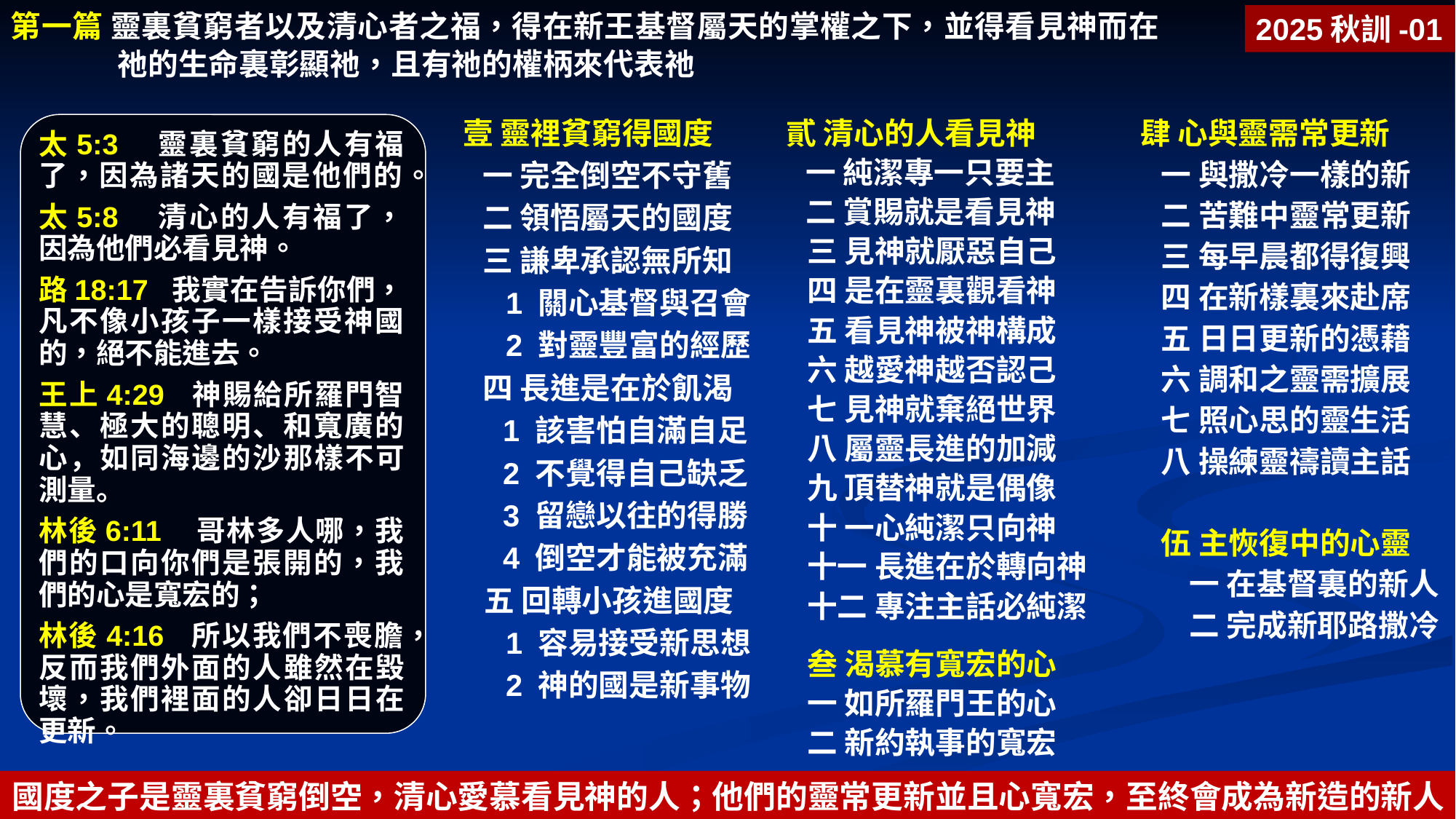

第一篇 靈裏貧窮者以及清心者之福，得在新王基督屬天的掌權之下，並得看見神而在祂的生命裏彰顯祂，且有祂的權柄來代表祂

2025秋訓-01
壹 靈裡貧窮得國度
一 完全倒空不守舊
二 領悟屬天的國度
三 謙卑承認無所知
1 關心基督與召會
2 對靈豐富的經歷
四 長進是在於飢渴
1 該害怕自滿自足
2 不覺得自己缺乏
3 留戀以往的得勝
4 倒空才能被充滿
五 回轉小孩進國度
1 容易接受新思想
2 神的國是新事物
肆 心與靈需常更新
一 與撒冷一樣的新
二 苦難中靈常更新
三 每早晨都得復興
四 在新樣裏來赴席
五 日日更新的憑藉
六 調和之靈需擴展
七 照心思的靈生活
八 操練靈禱讀主話

伍 主恢復中的心靈
   一 在基督裏的新人
   二 完成新耶路撒冷
貳 清心的人看見神
一 純潔專一只要主
二 賞賜就是看見神
三 見神就厭惡自己
四 是在靈裏觀看神
五 看見神被神構成
六 越愛神越否認己
七 見神就棄絕世界
八 屬靈長進的加減
九 頂替神就是偶像
十 一心純潔只向神
十一 長進在於轉向神
十二 專注主話必純潔
叁 渴慕有寬宏的心
一 如所羅門王的心
二 新約執事的寬宏

太5:3   靈裏貧窮的人有福了，因為諸天的國是他們的。
太5:8   清心的人有福了，因為他們必看見神。
路18:17  我實在告訴你們，凡不像小孩子一樣接受神國的，絕不能進去。
王上4:29  神賜給所羅門智慧、極大的聰明、和寬廣的心，如同海邊的沙那樣不可測量。
林後6:11   哥林多人哪，我們的口向你們是張開的，我們的心是寬宏的；
林後4:16  所以我們不喪膽，反而我們外面的人雖然在毀壞，我們裡面的人卻日日在更新。
國度之子是靈裏貧窮倒空，清心愛慕看見神的人；他們的靈常更新並且心寬宏，至終會成為新造的新人。